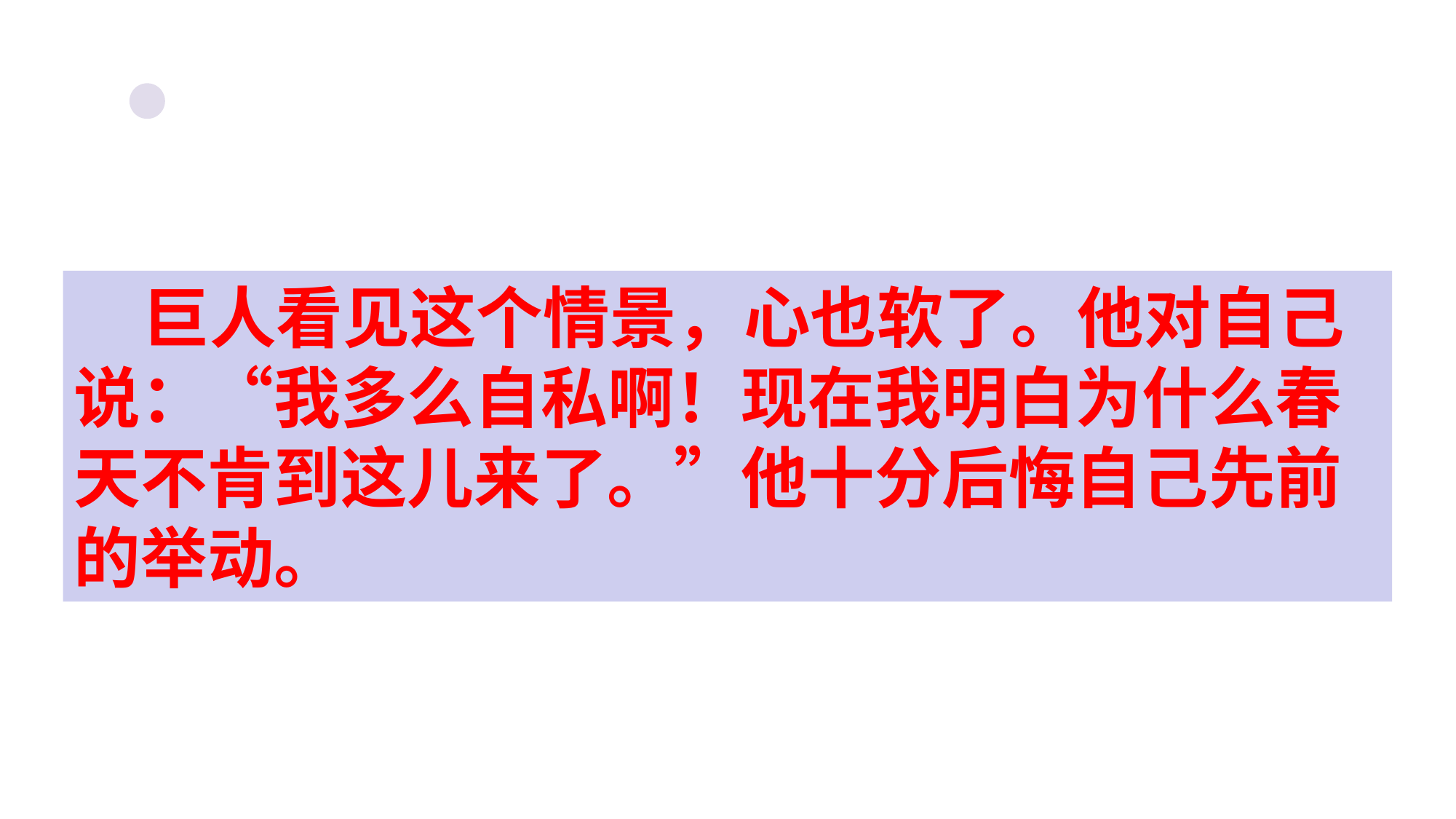

巨人看见这个情景，心也软了。他对自己说：“我多么自私啊！现在我明白为什么春天不肯到这儿来了。”他十分后悔自己先前的举动。